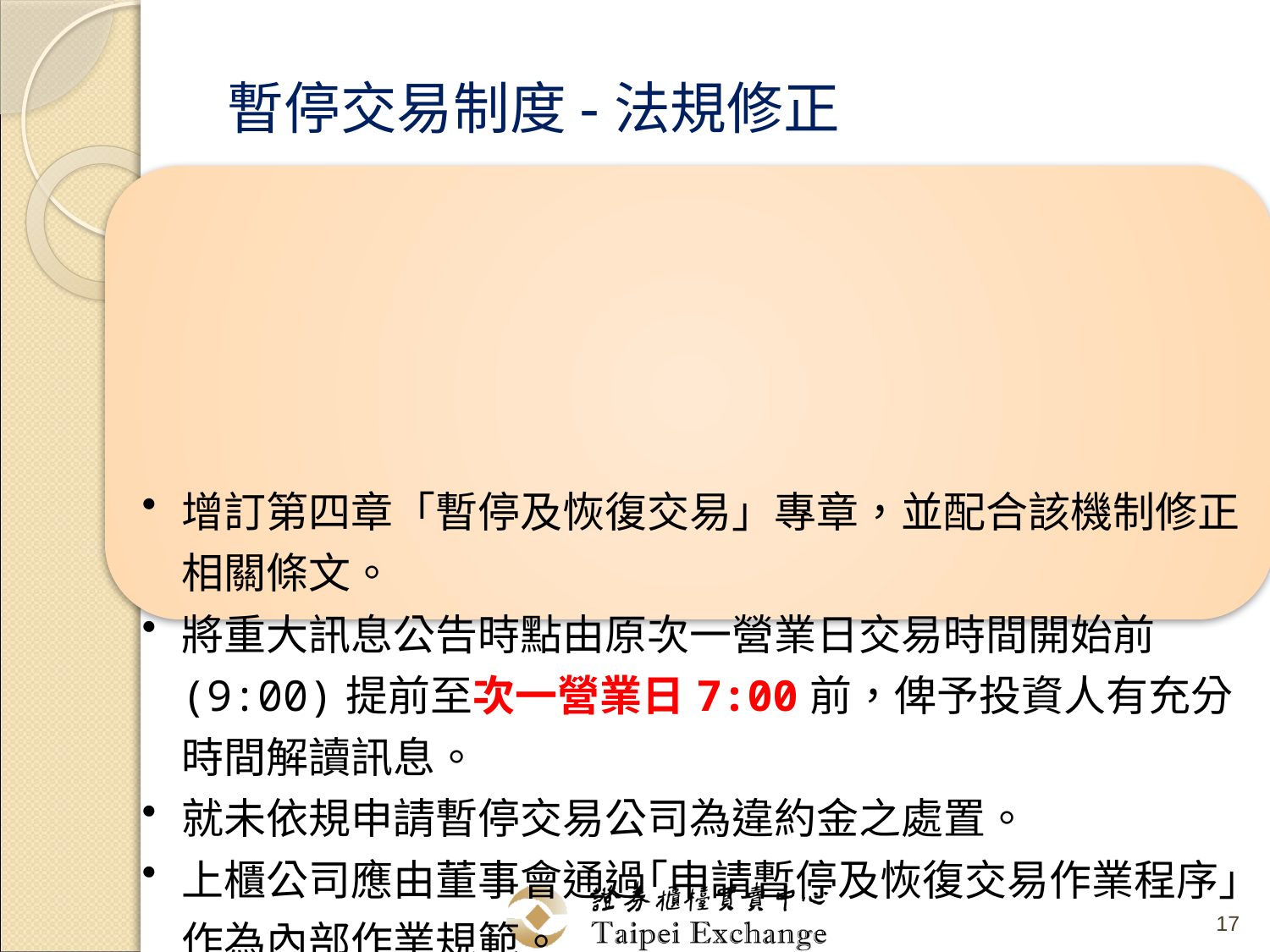

# 暫停交易制度-法規修正
就未依規申請暫停交易公司為違約金之處置。
將重大訊息公告時點由原次一營業日交易時間開始前(9:00)提前至次一營業日7:00前，俾予投資人有充分時間解讀訊息。
增訂第四章「暫停及恢復交易」專章，並配合該機制修正相關條文。
17